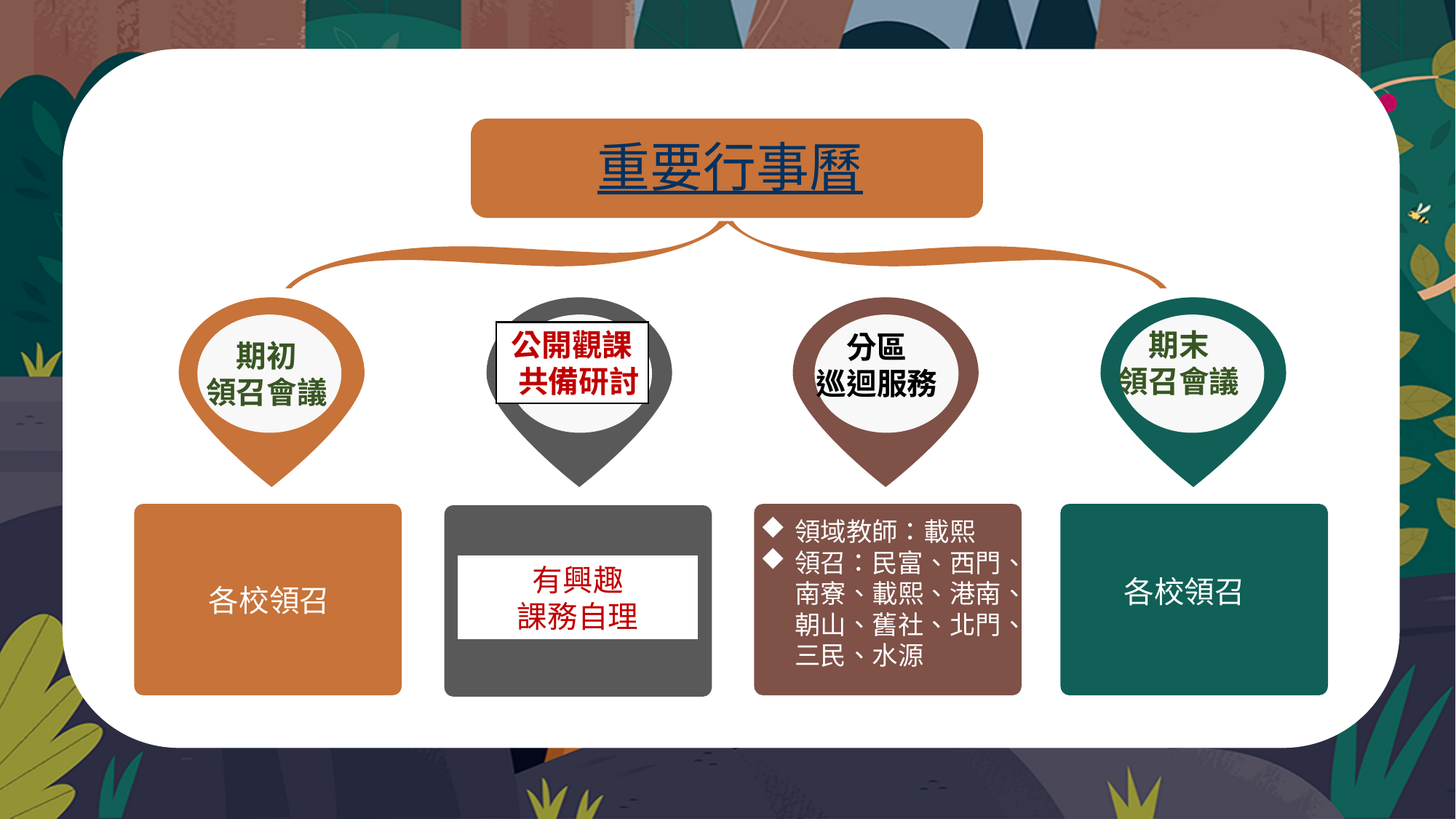

重要行事曆

期初
領召會議

各校領召

期末
領召會議
公開觀課
 共備研討
分區
巡迴服務
領域教師：載熙
領召：民富、西門、南寮、載熙、港南、朝山、舊社、北門、三民、水源
有興趣
課務自理
各校領召